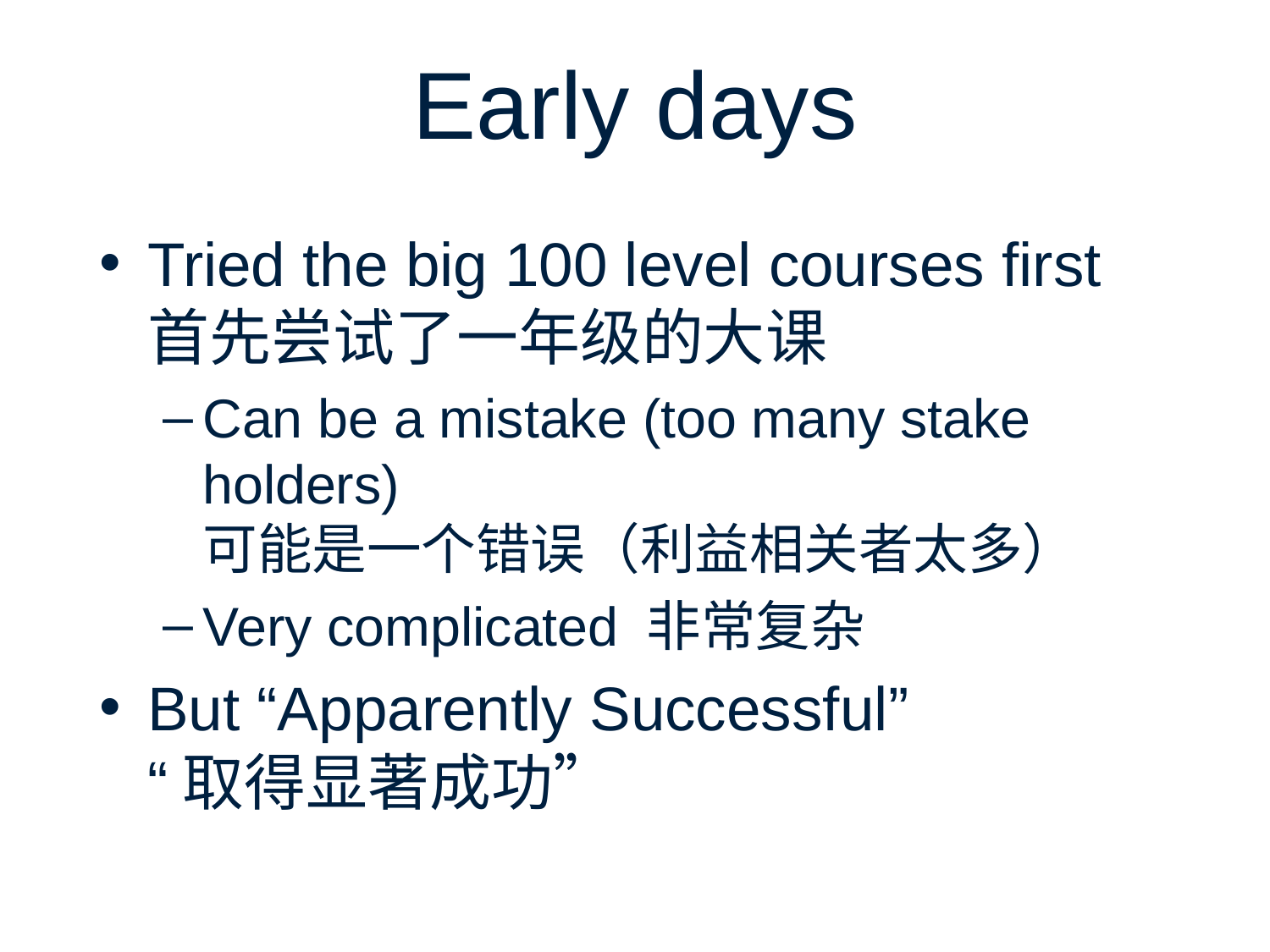

# Early days
Tried the big 100 level courses first
首先尝试了一年级的大课
Can be a mistake (too many stake holders)
可能是一个错误（利益相关者太多）
Very complicated 非常复杂
But “Apparently Successful”
“取得显著成功”